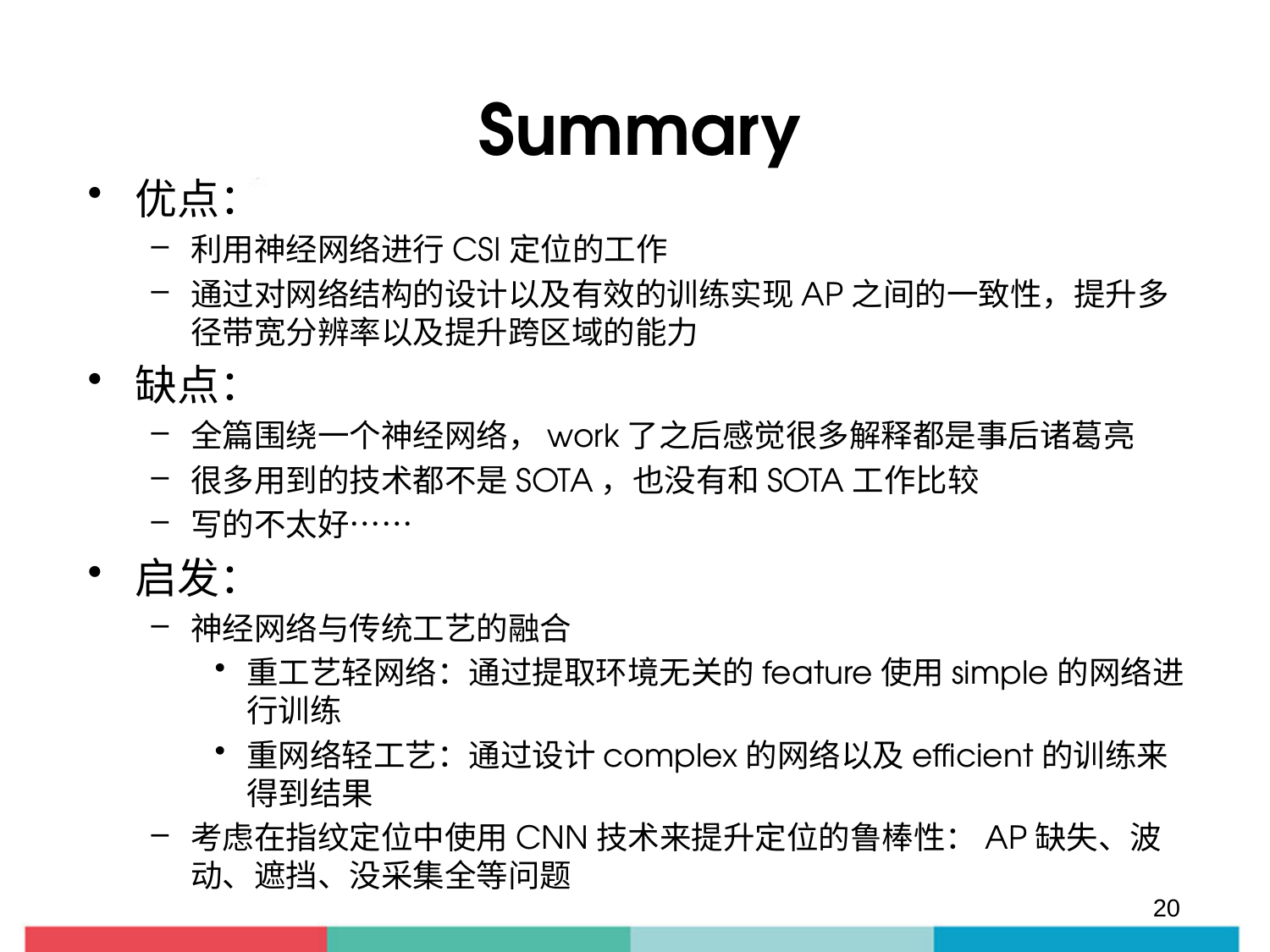

# Summary
优点：
利用神经网络进行CSI定位的工作
通过对网络结构的设计以及有效的训练实现AP之间的一致性，提升多径带宽分辨率以及提升跨区域的能力
缺点：
全篇围绕一个神经网络，work了之后感觉很多解释都是事后诸葛亮
很多用到的技术都不是SOTA，也没有和SOTA工作比较
写的不太好……
启发：
神经网络与传统工艺的融合
重工艺轻网络：通过提取环境无关的feature使用simple的网络进行训练
重网络轻工艺：通过设计complex的网络以及efficient的训练来得到结果
考虑在指纹定位中使用CNN技术来提升定位的鲁棒性：AP缺失、波动、遮挡、没采集全等问题
20